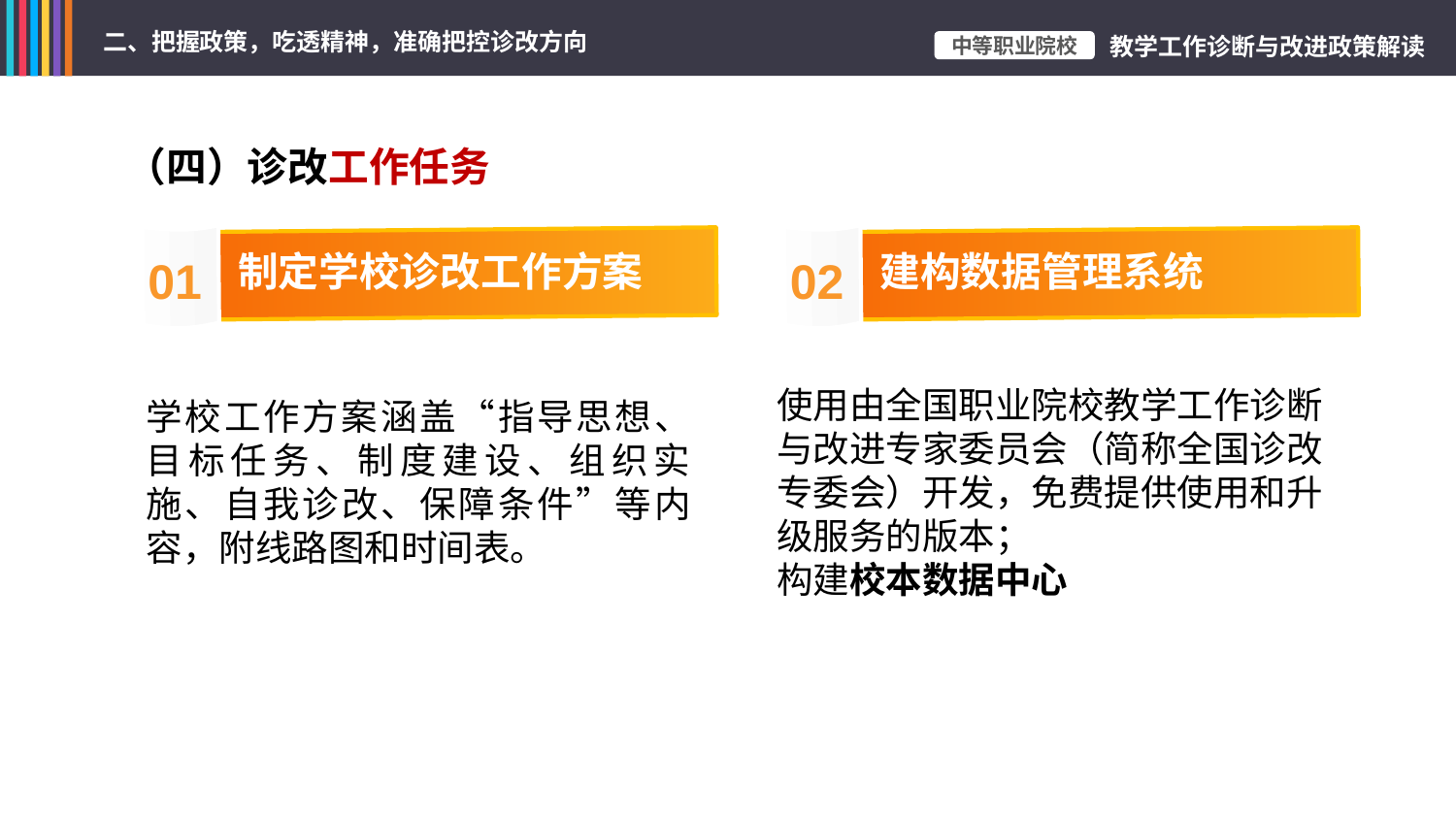

（四）诊改工作任务

制定学校诊改工作方案
建构数据管理系统
01
02
使用由全国职业院校教学工作诊断与改进专家委员会（简称全国诊改专委会）开发，免费提供使用和升级服务的版本；
构建校本数据中心
学校工作方案涵盖“指导思想、目标任务、制度建设、组织实施、自我诊改、保障条件”等内容，附线路图和时间表。